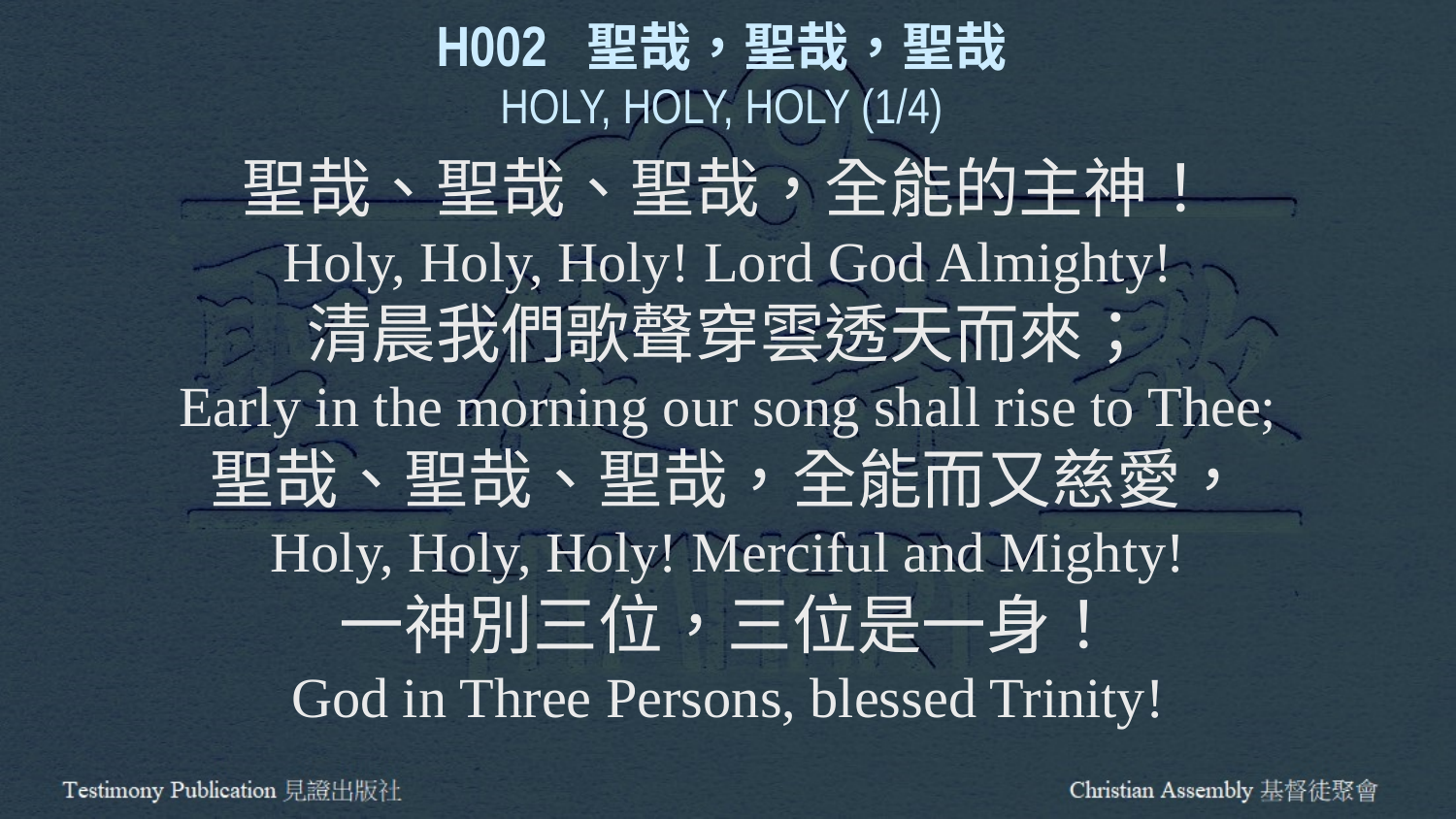

H002  聖哉，聖哉，聖哉
HOLY, HOLY, HOLY (1/4)
聖哉、聖哉、聖哉，全能的主神！
Holy, Holy, Holy! Lord God Almighty!
清晨我們歌聲穿雲透天而來；
Early in the morning our song shall rise to Thee;
聖哉、聖哉、聖哉，全能而又慈愛，
Holy, Holy, Holy! Merciful and Mighty!
一神別三位，三位是一身！
God in Three Persons, blessed Trinity!